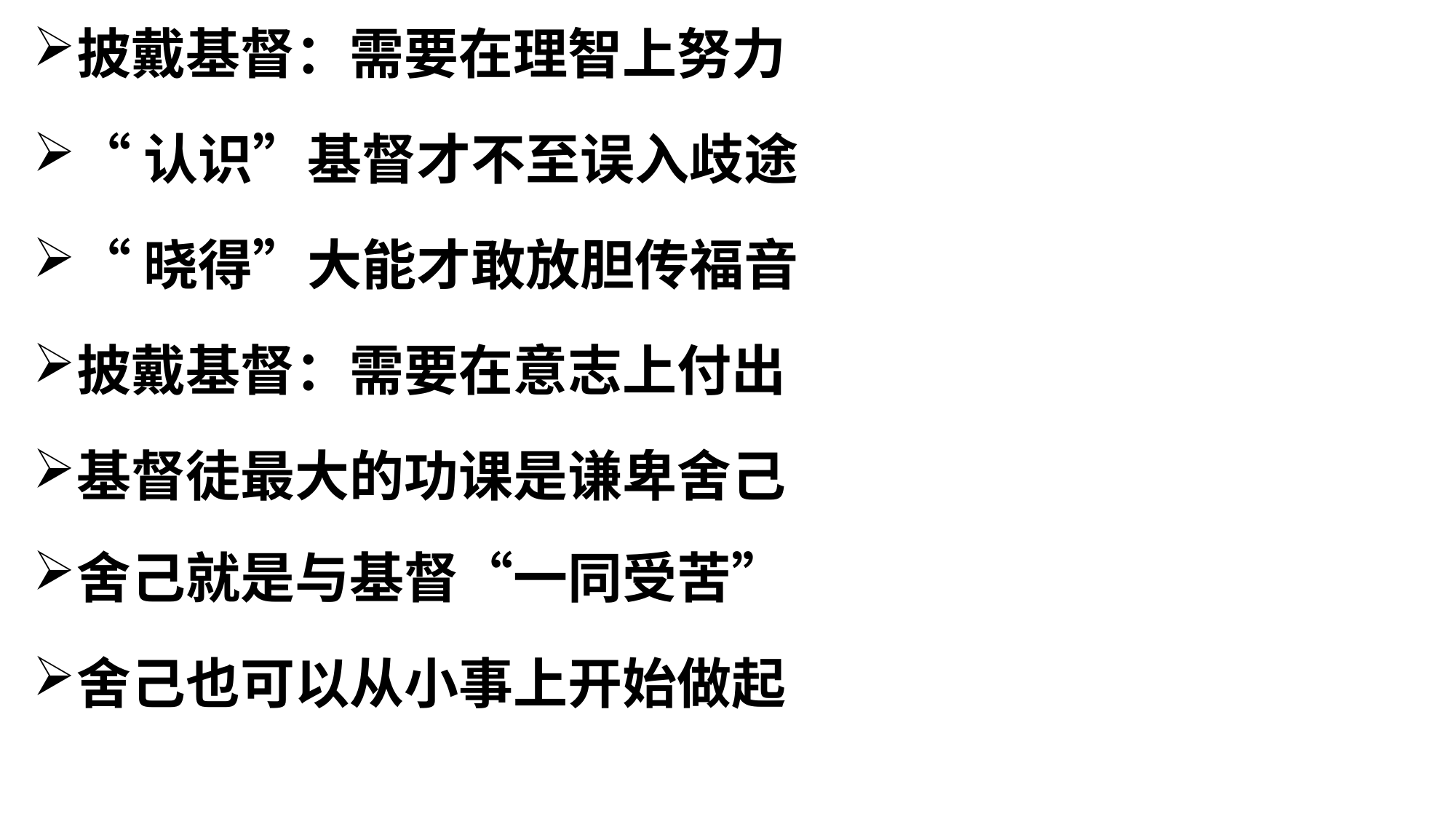

披戴基督：需要在理智上努力

“认识”基督才不至误入歧途

“晓得”大能才敢放胆传福音

披戴基督：需要在意志上付出

基督徒最大的功课是谦卑舍己

舍己就是与基督“一同受苦”

舍己也可以从小事上开始做起